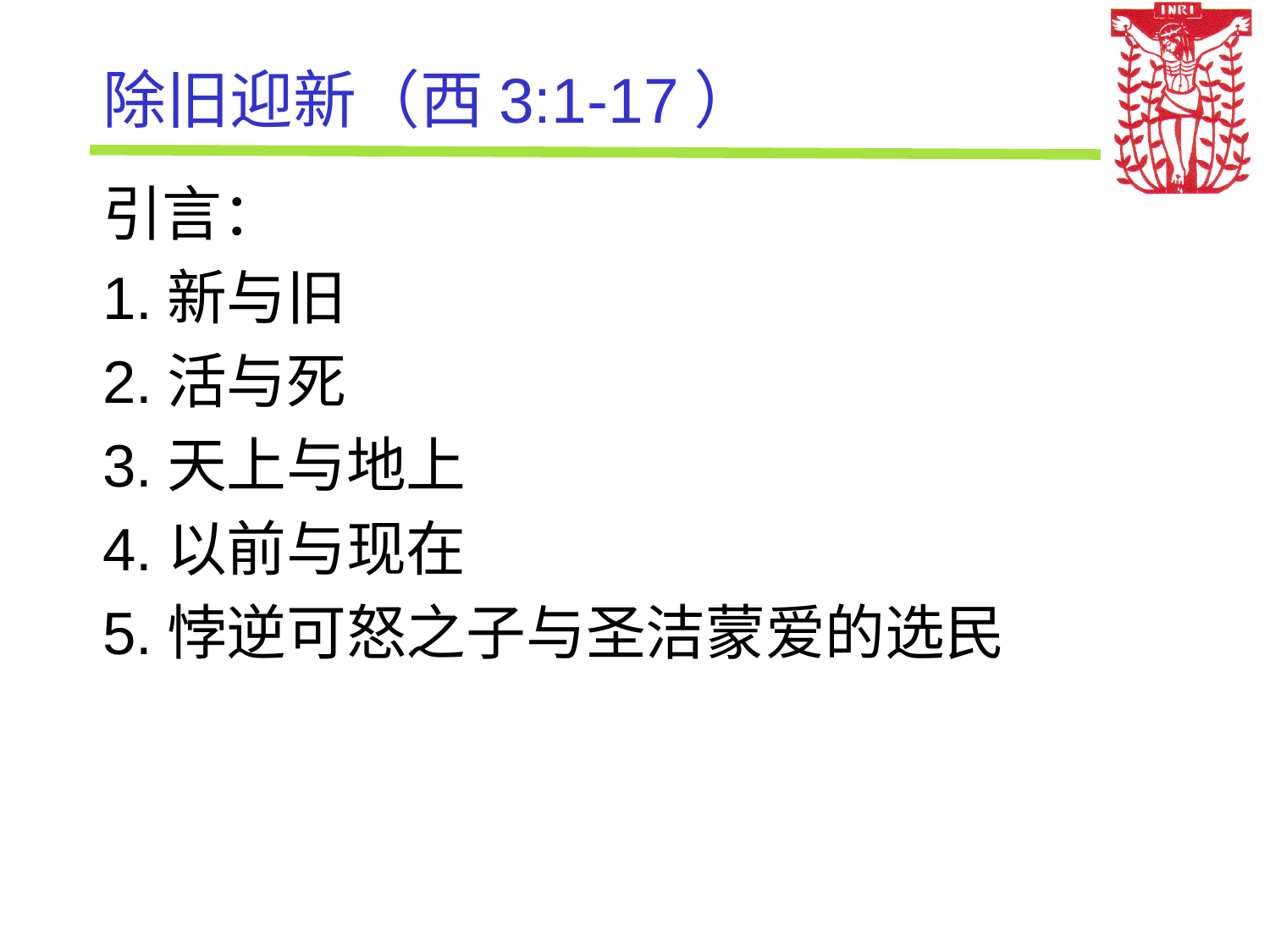

# 除旧迎新（西3:1-17）
引言：
1.新与旧
2.活与死
3.天上与地上
4.以前与现在
5.悖逆可怒之子与圣洁蒙爱的选民